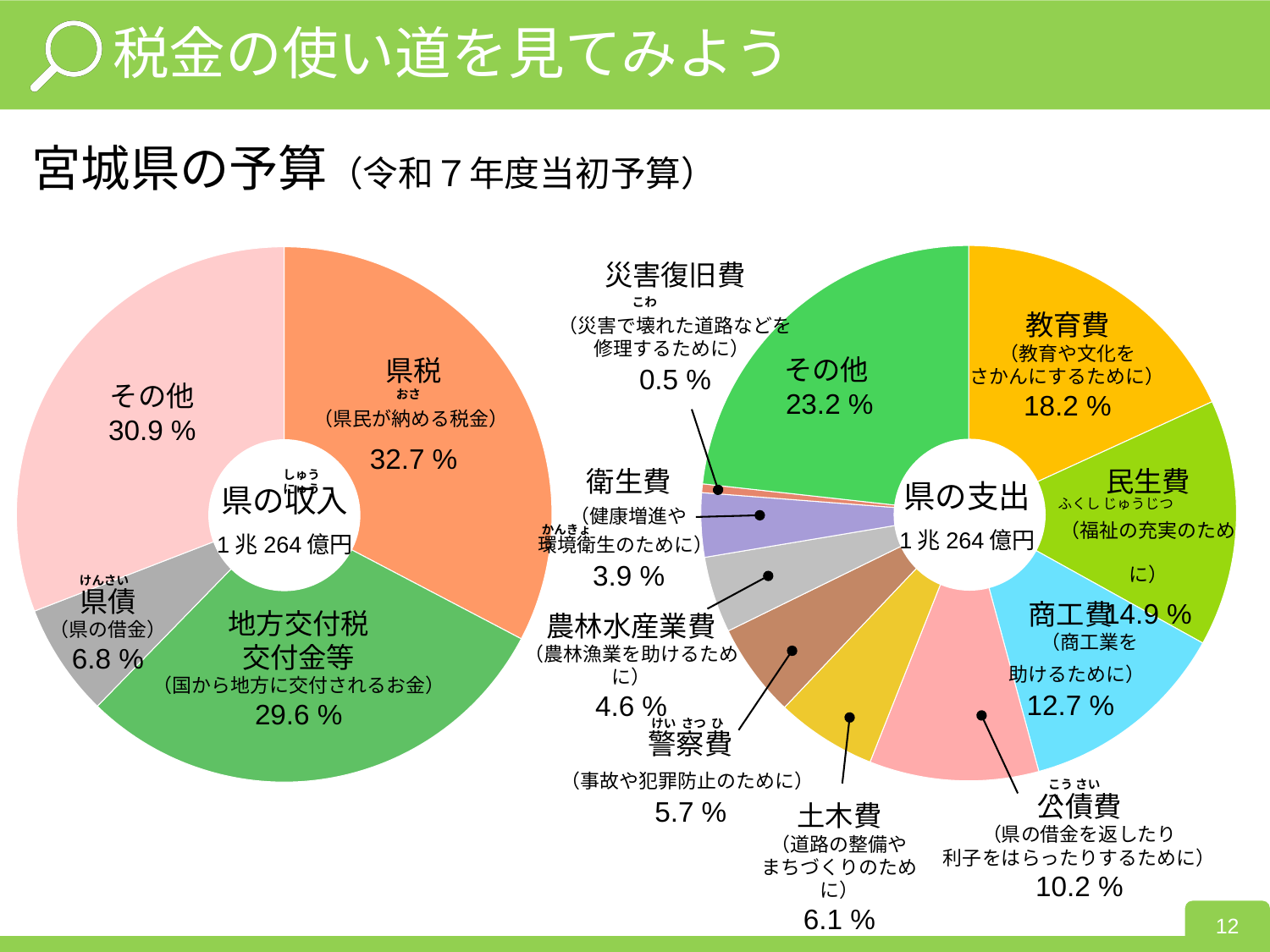

税金の使い道を見てみよう
宮城県の予算（令和７年度当初予算）

### Chart

| Category |  |
|---|---|

### Chart

| Category |  |
|---|---|
教育費
（教育や文化を
さかんにするために）
18.2 %
県税
（県民が納める税金）
32.7 %
その他
30.9 %
民生費
（福祉の充実のために）
14.9 %
ふくし
じゅうじつ
商工費
　　　　　（商工業を
　助けるために）
12.7 %
地方交付税
交付金等
（国から地方に交付されるお金）
29.6 %
農林水産業費
（農林漁業を助けるために）
4.6 %
公債費
（県の借金を返したり
利子をはらったりするために）
10.2 %
土木費
（道路の整備や
まちづくりのために）
6.1 %
災害復旧費

（災害で壊れた道路などを
修理するために）
0.5 %
こわ
その他
23.2 %
おさ

衛生費
（健康増進や
環境衛生のために）
3.9 %
しゅうにゅう
県の支出
1兆264億円
県の収入
1兆264億円
かんきょう
けんさい
県債
（県の借金）
6.8 %
けい  さつ  ひ
警察費
（事故や犯罪防止のために）
5.7 %
こう さい ひ
12